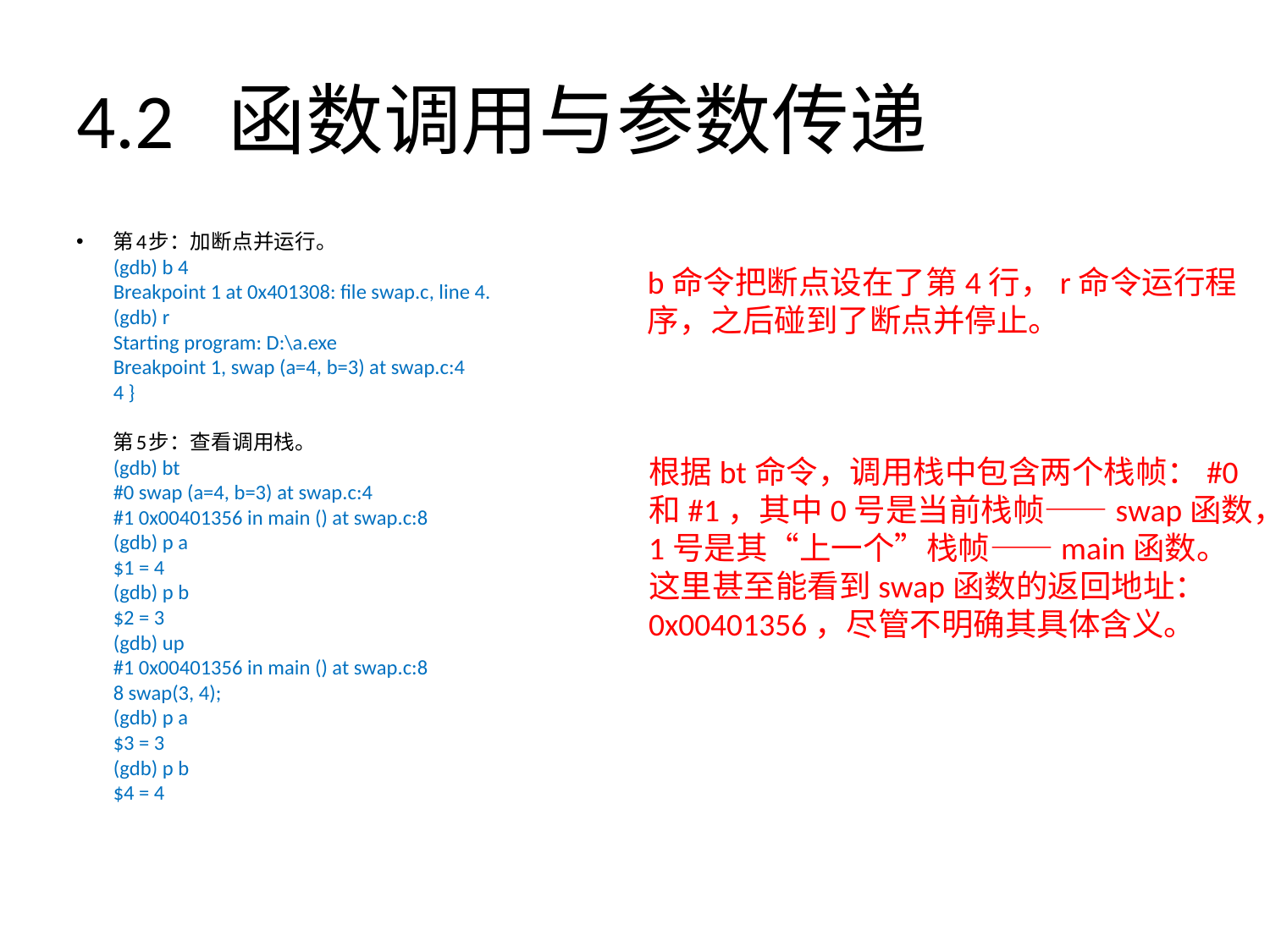

# 4.2  函数调用与参数传递
第4步：加断点并运行。
(gdb) b 4
Breakpoint 1 at 0x401308: file swap.c, line 4.
(gdb) r
Starting program: D:\a.exe
Breakpoint 1, swap (a=4, b=3) at swap.c:4
4 }
第5步：查看调用栈。
(gdb) bt
#0 swap (a=4, b=3) at swap.c:4
#1 0x00401356 in main () at swap.c:8
(gdb) p a
$1 = 4
(gdb) p b
$2 = 3
(gdb) up
#1 0x00401356 in main () at swap.c:8
8 swap(3, 4);
(gdb) p a
$3 = 3
(gdb) p b
$4 = 4
b命令把断点设在了第4行，r命令运行程序，之后碰到了断点并停止。
根据bt命令，调用栈中包含两个栈帧：#0 和#1，其中0号是当前栈帧——swap函数，
1号是其“上一个”栈帧——main函数。 这里甚至能看到swap函数的返回地址：0x00401356，尽管不明确其具体含义。